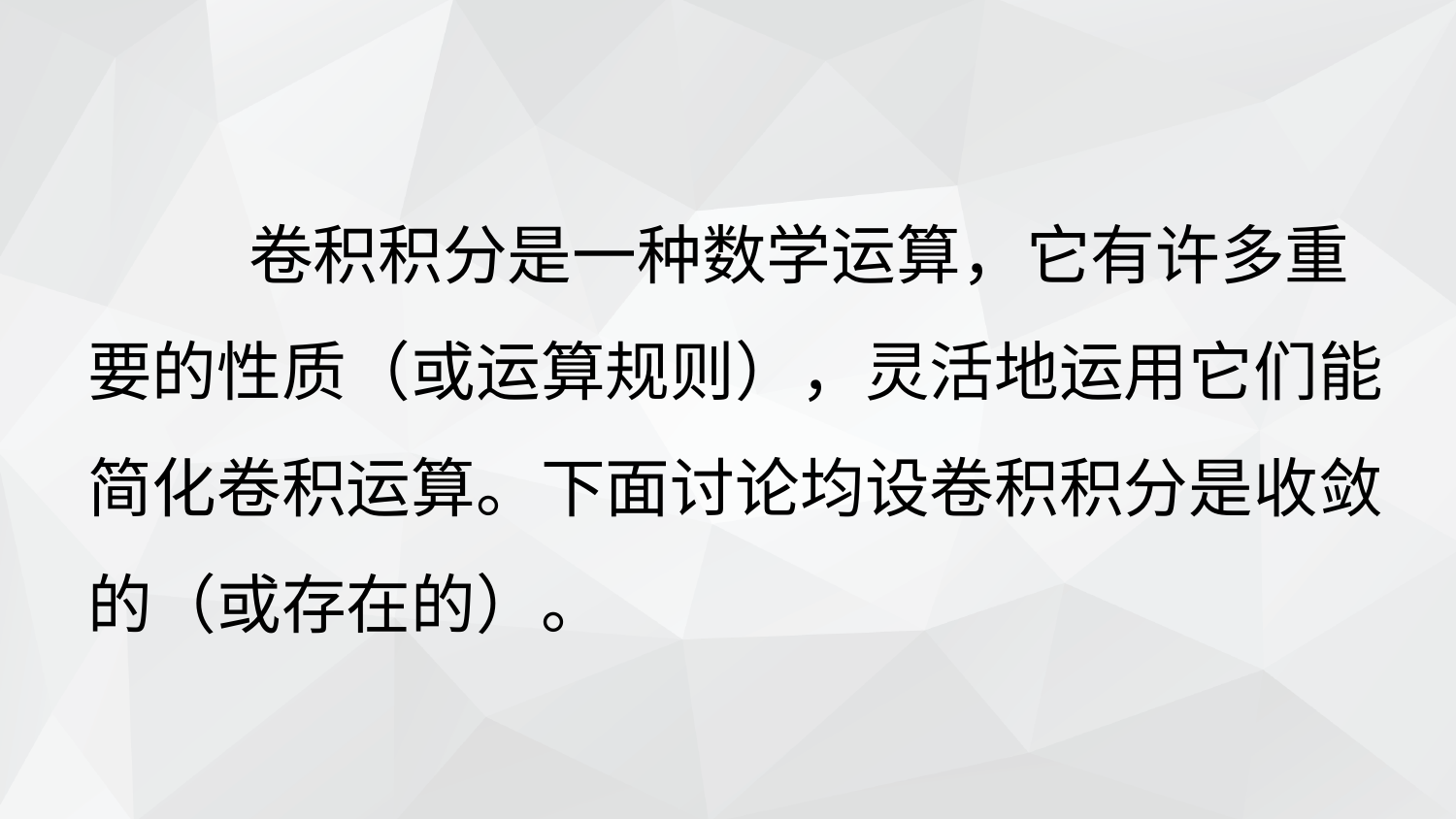

卷积积分是一种数学运算，它有许多重要的性质（或运算规则），灵活地运用它们能简化卷积运算。下面讨论均设卷积积分是收敛的（或存在的）。